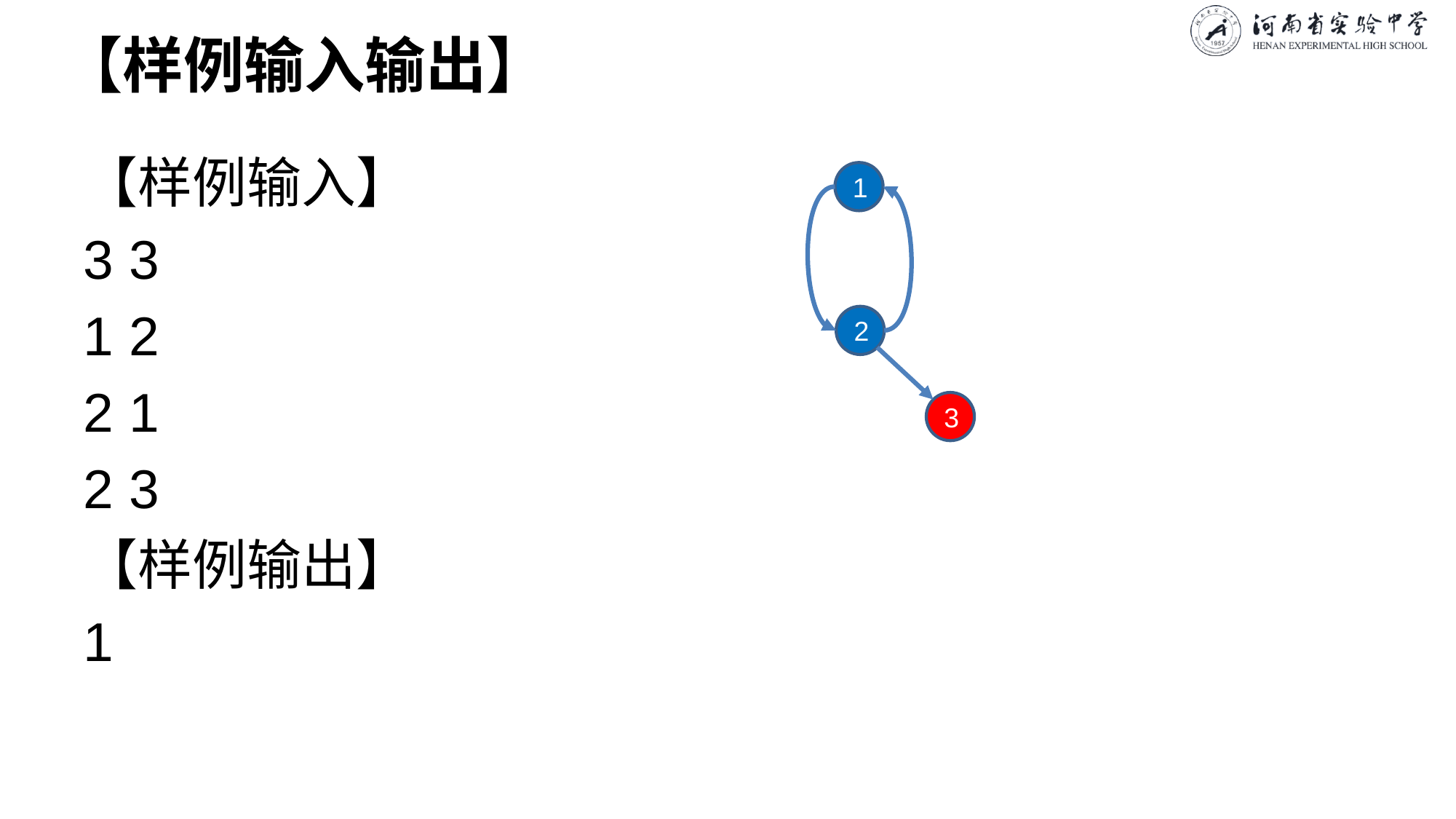

# 【样例输入输出】
【样例输入】
3 3
1 2
2 1
2 3
【样例输出】
1
1
2
3